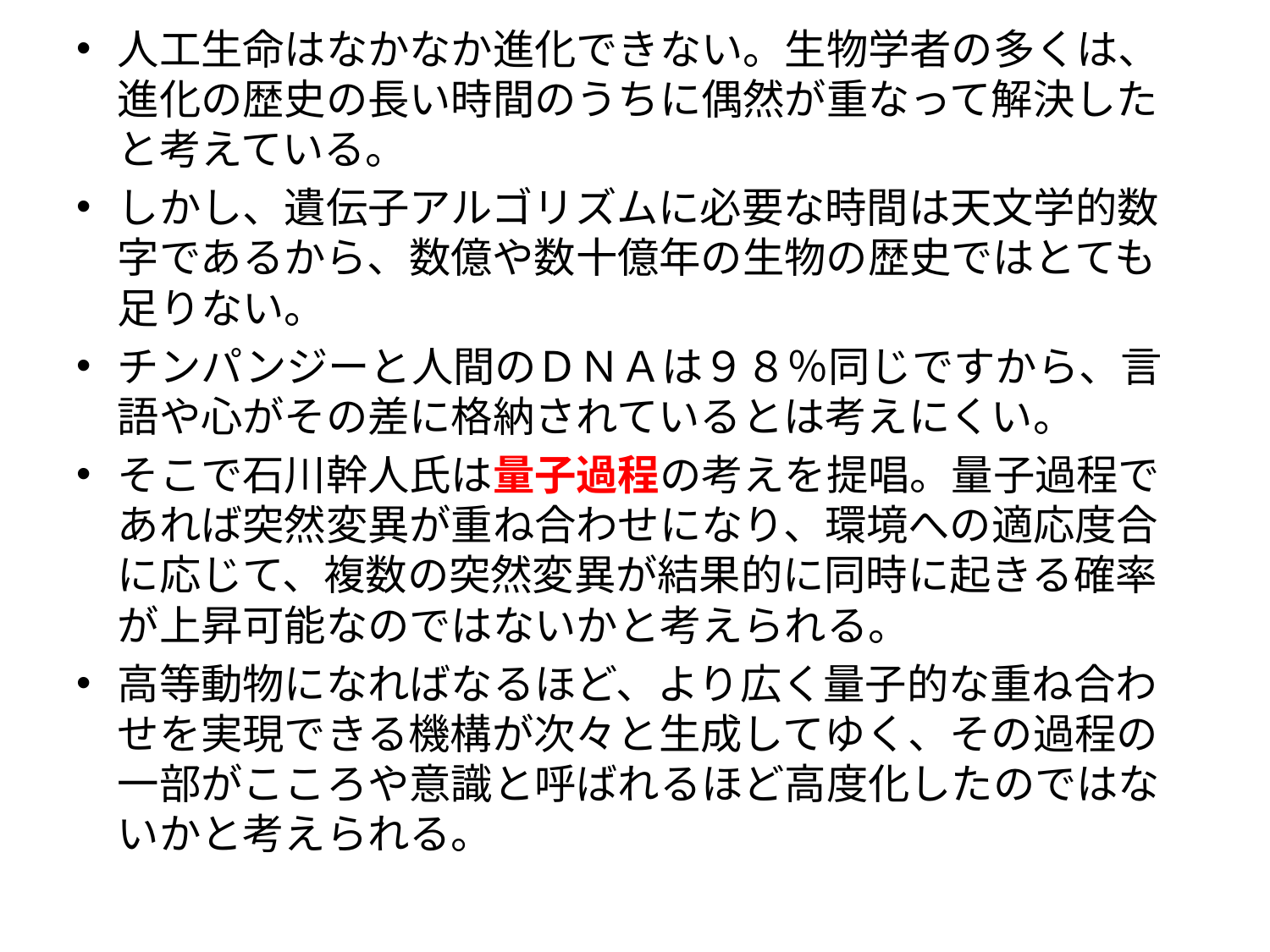

人工生命はなかなか進化できない。生物学者の多くは、進化の歴史の長い時間のうちに偶然が重なって解決したと考えている。
しかし、遺伝子アルゴリズムに必要な時間は天文学的数字であるから、数億や数十億年の生物の歴史ではとても足りない。
チンパンジーと人間のＤＮＡは９８％同じですから、言語や心がその差に格納されているとは考えにくい。
そこで石川幹人氏は量子過程の考えを提唱。量子過程であれば突然変異が重ね合わせになり、環境への適応度合に応じて、複数の突然変異が結果的に同時に起きる確率が上昇可能なのではないかと考えられる。
高等動物になればなるほど、より広く量子的な重ね合わせを実現できる機構が次々と生成してゆく、その過程の一部がこころや意識と呼ばれるほど高度化したのではないかと考えられる。